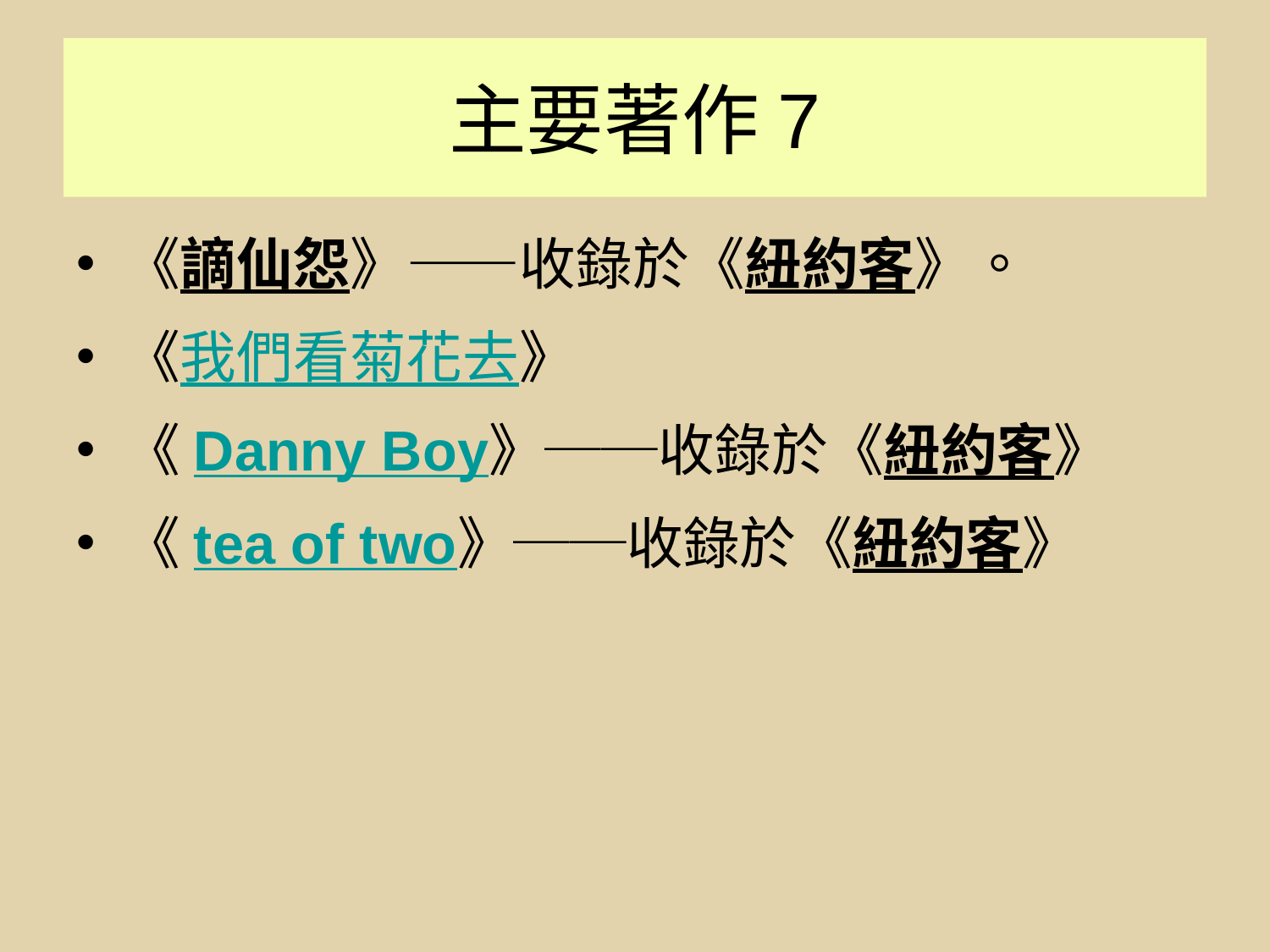

# 主要著作7
《謫仙怨》——收錄於《紐約客》。
《我們看菊花去》
《Danny Boy》──收錄於《紐約客》
《tea of two》──收錄於《紐約客》